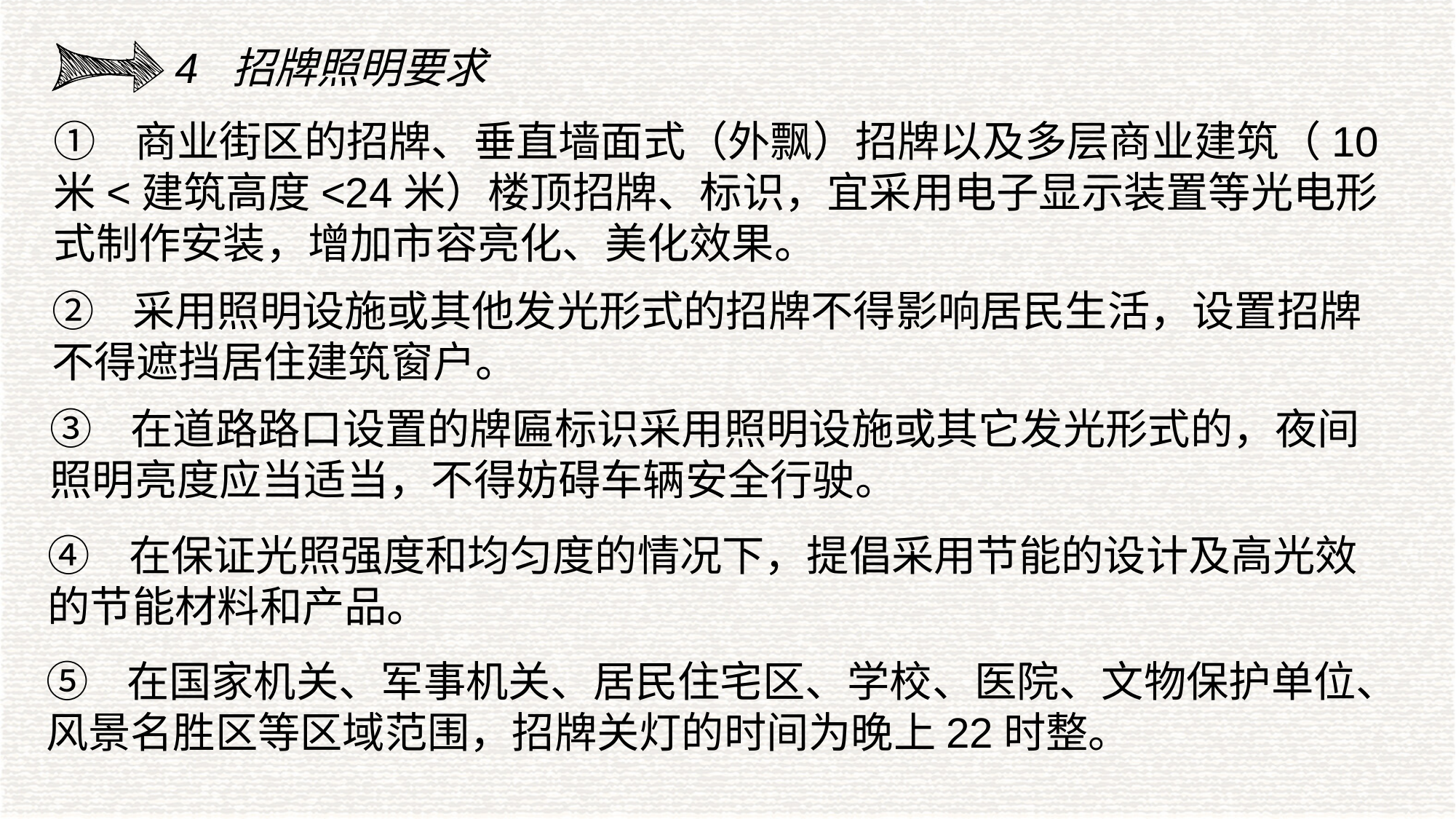

4  招牌照明要求

①   商业街区的招牌、垂直墙面式（外飘）招牌以及多层商业建筑（10米<建筑高度<24米）楼顶招牌、标识，宜采用电子显示装置等光电形式制作安装，增加市容亮化、美化效果。
②   采用照明设施或其他发光形式的招牌不得影响居民生活，设置招牌不得遮挡居住建筑窗户。
③   在道路路口设置的牌匾标识采用照明设施或其它发光形式的，夜间照明亮度应当适当，不得妨碍车辆安全行驶。
④   在保证光照强度和均匀度的情况下，提倡采用节能的设计及高光效的节能材料和产品。
⑤   在国家机关、军事机关、居民住宅区、学校、医院、文物保护单位、风景名胜区等区域范围，招牌关灯的时间为晚上22时整。